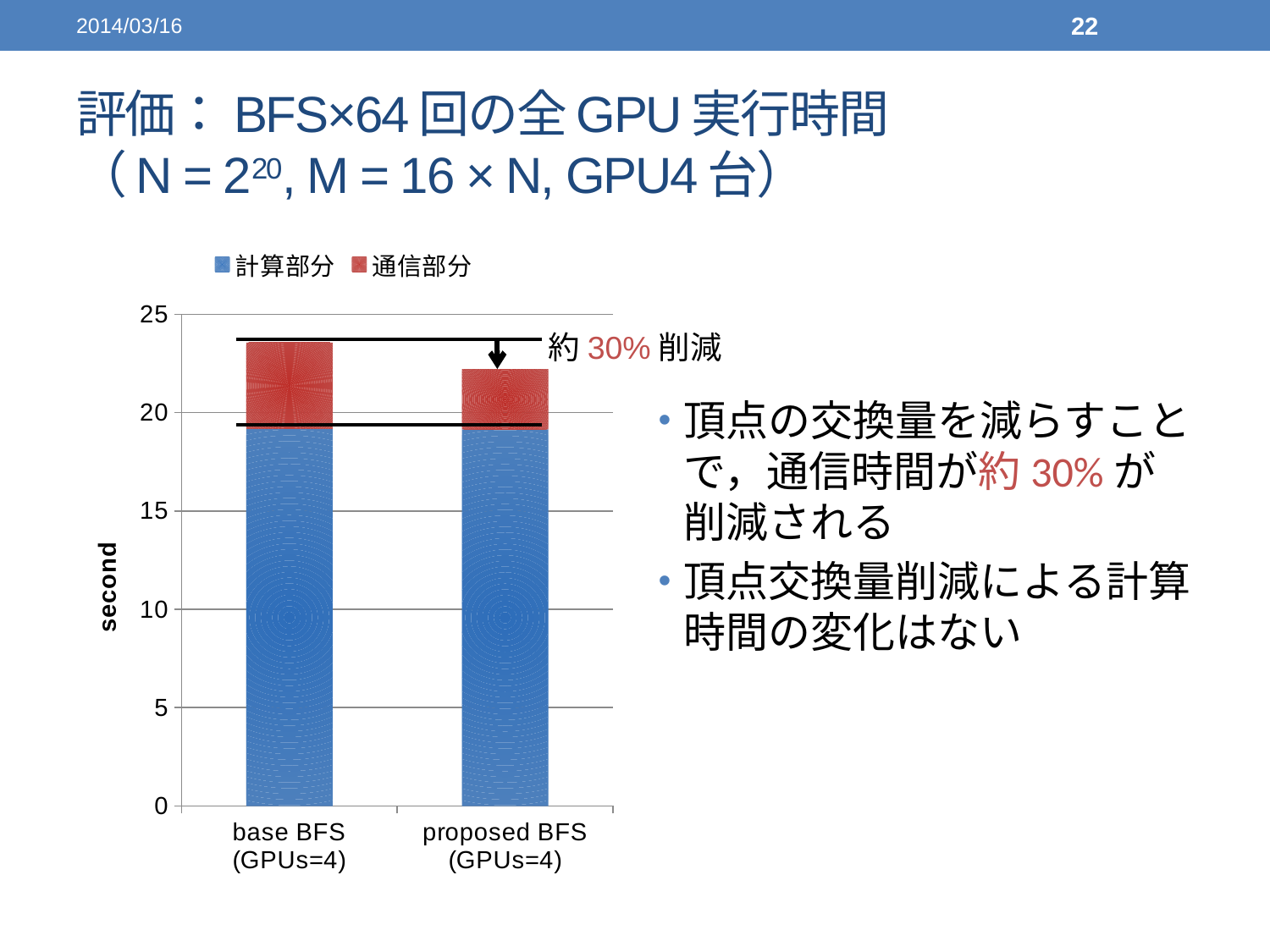

2014/03/16
22
# 評価：BFS×64回の全GPU実行時間 （N = 220, M = 16 × N, GPU4台）

### Chart

| Category | 計算部分 | 通信部分 |
|---|---|---|
| base BFS (GPUs=4) | 19.164876759 | 4.391411 |
| proposed BFS (GPUs=4) | 19.146945639 | 3.05827 |
約30%削減
頂点の交換量を減らすことで，通信時間が約30%が削減される
頂点交換量削減による計算時間の変化はない